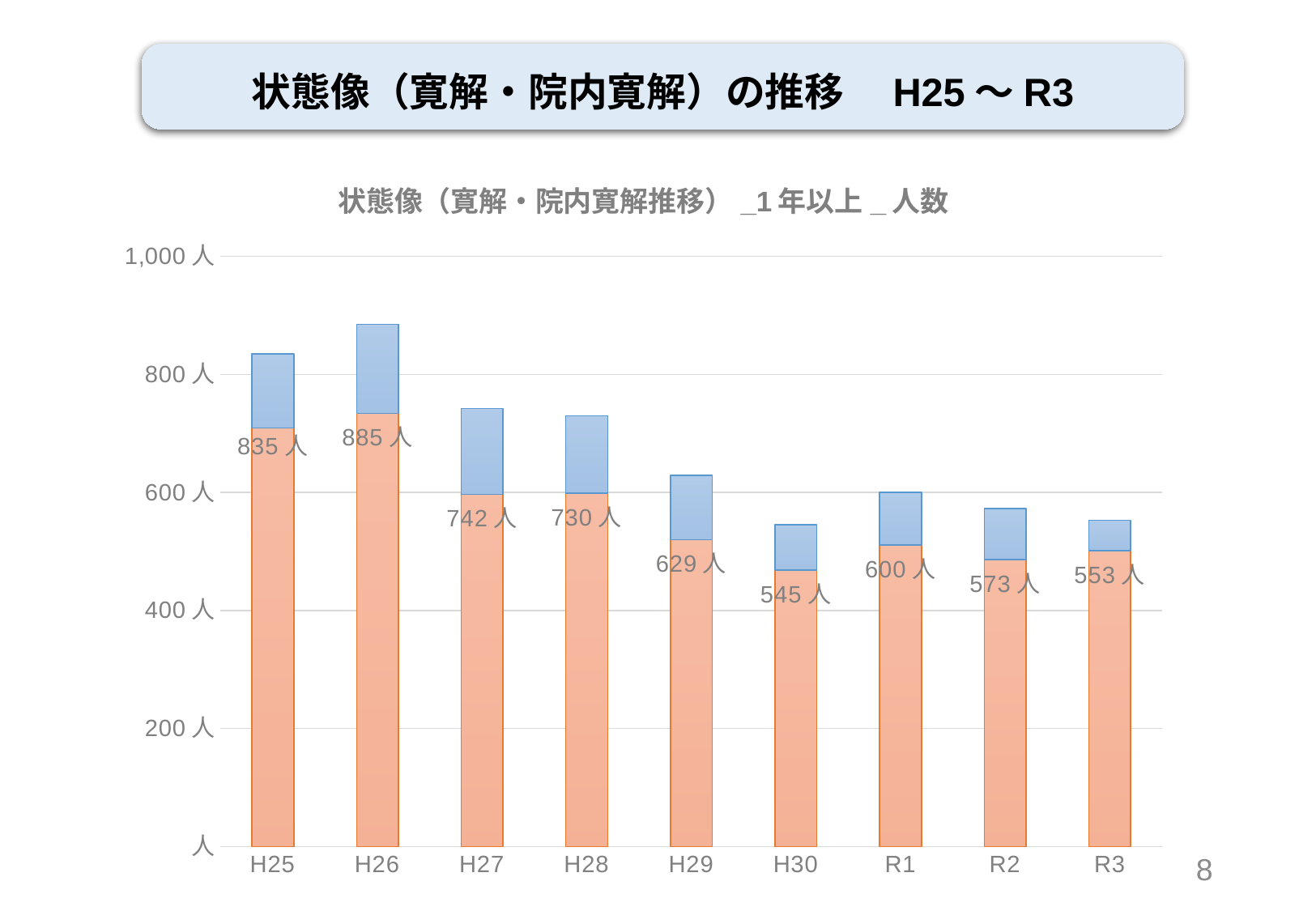

状態像（寛解・院内寛解）の推移　H25～R3

### Chart: 状態像（寛解・院内寛解推移）_1年以上_人数

| Category | 院内寛解 | 寛解 |
|---|---|---|
| H25 | 709.0 | 126.0 |
| H26 | 734.0 | 151.0 |
| H27 | 597.0 | 145.0 |
| H28 | 599.0 | 131.0 |
| H29 | 520.0 | 109.0 |
| H30 | 468.0 | 77.0 |
| R1 | 511.0 | 89.0 |
| R2 | 486.0 | 87.0 |
| R3 | 501.0 | 52.0 |
8